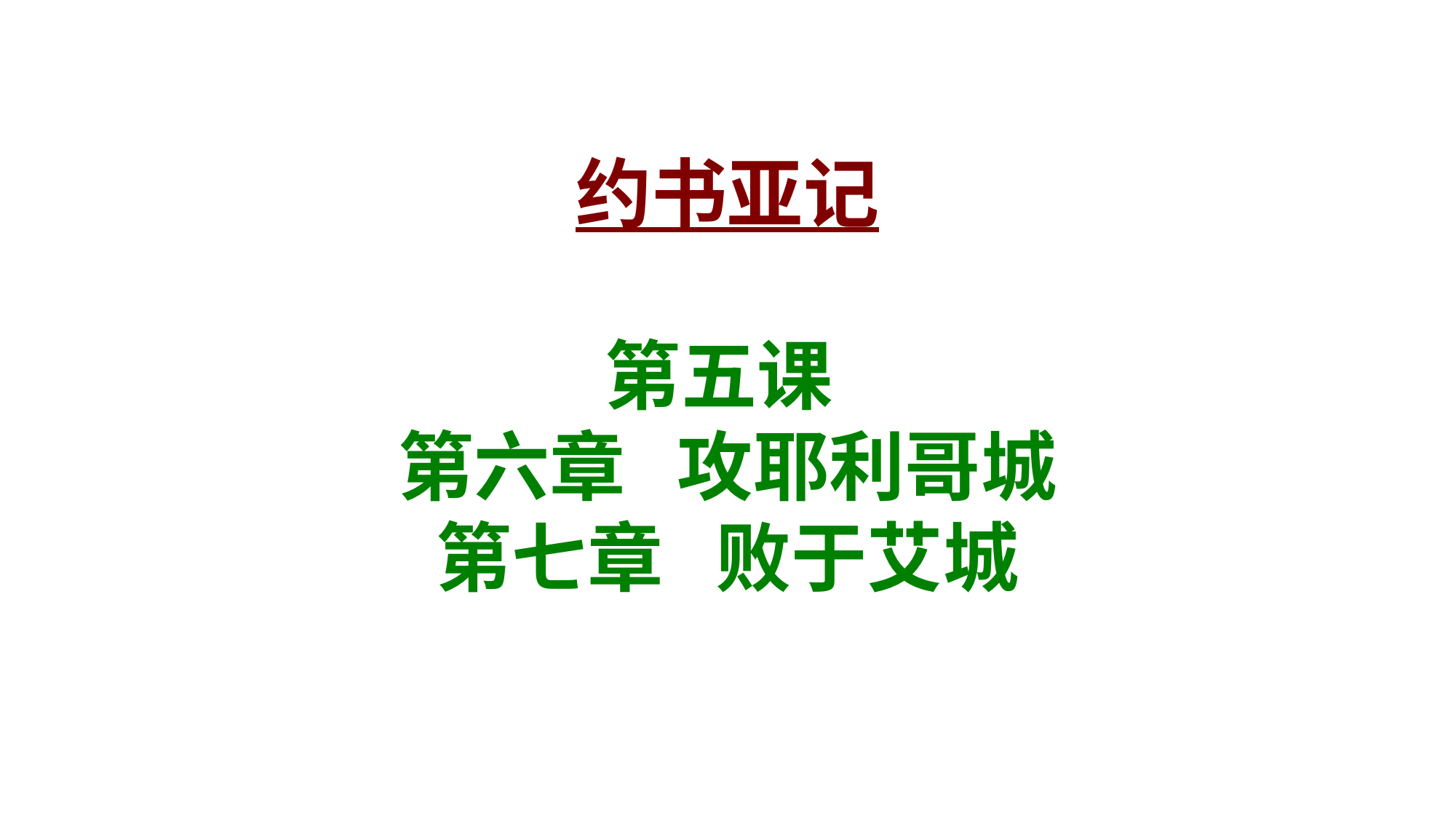

# 约书亚记 第五课 第六章   攻耶利哥城 第七章   败于艾城